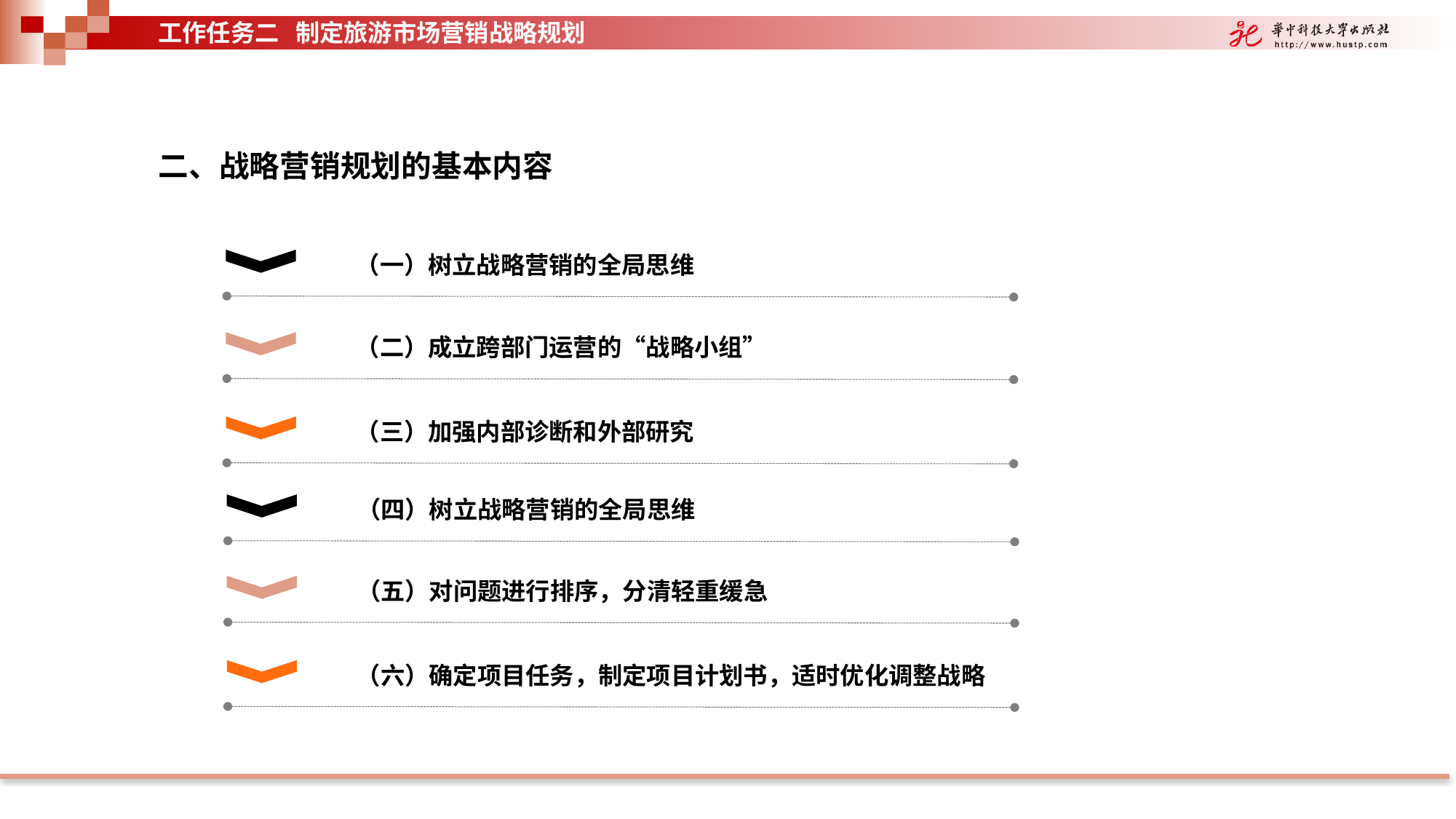

工作任务二   制定旅游市场营销战略规划
二、战略营销规划的基本内容

（一）树立战略营销的全局思维

（二）成立跨部门运营的“战略小组”

（三）加强内部诊断和外部研究

（四）树立战略营销的全局思维

（五）对问题进行排序，分清轻重缓急

（六）确定项目任务，制定项目计划书，适时优化调整战略